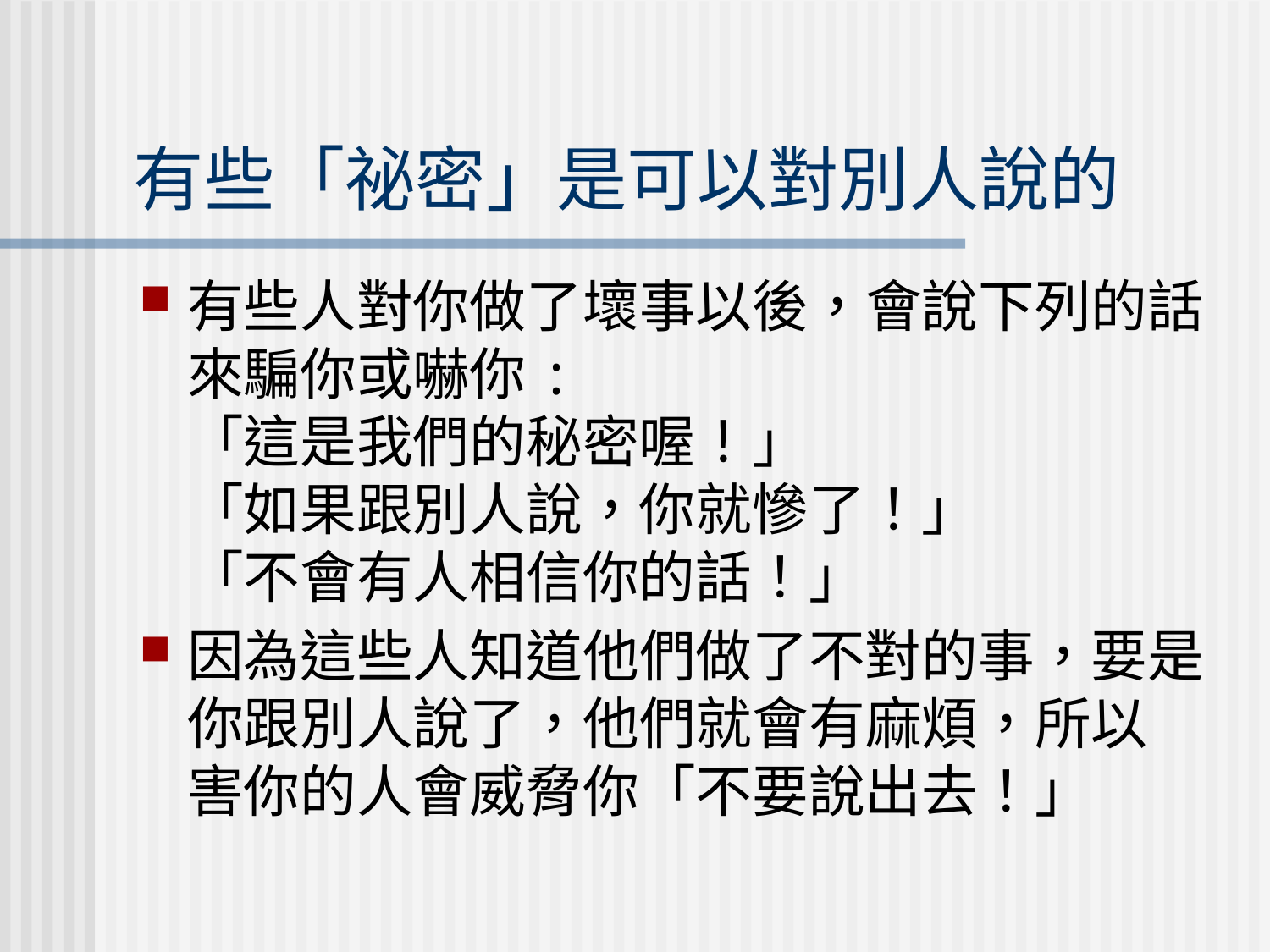

# 有些「祕密」是可以對別人說的
有些人對你做了壞事以後，會說下列的話來騙你或嚇你:
「這是我們的秘密喔！」
「如果跟別人說，你就慘了！」
「不會有人相信你的話！」
因為這些人知道他們做了不對的事，要是你跟別人說了，他們就會有麻煩，所以
害你的人會威脅你「不要說出去！」